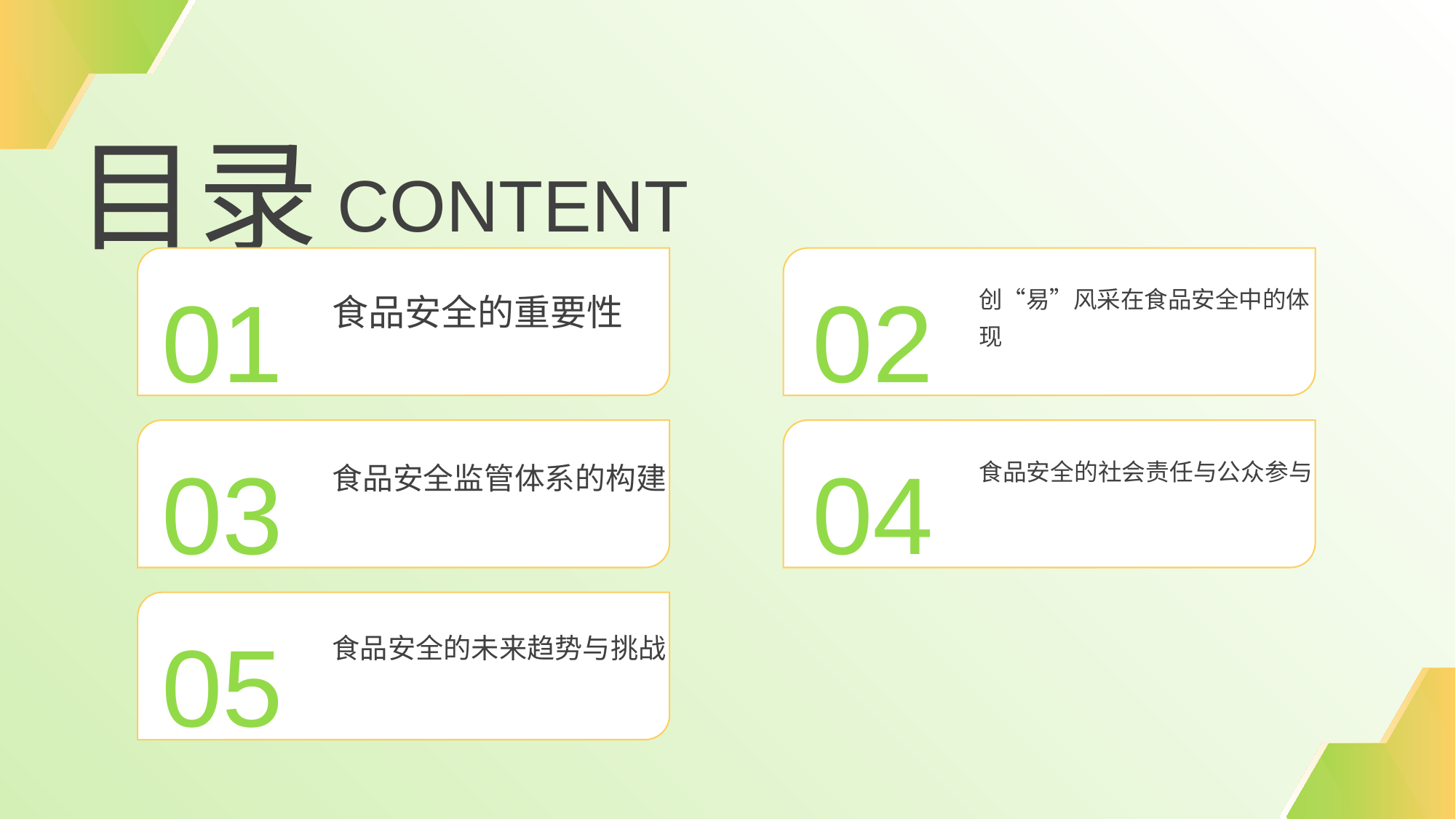

目录
CONTENT

01
02
食品安全的重要性
创“易”风采在食品安全中的体现

03
04
食品安全监管体系的构建
食品安全的社会责任与公众参与

05
食品安全的未来趋势与挑战